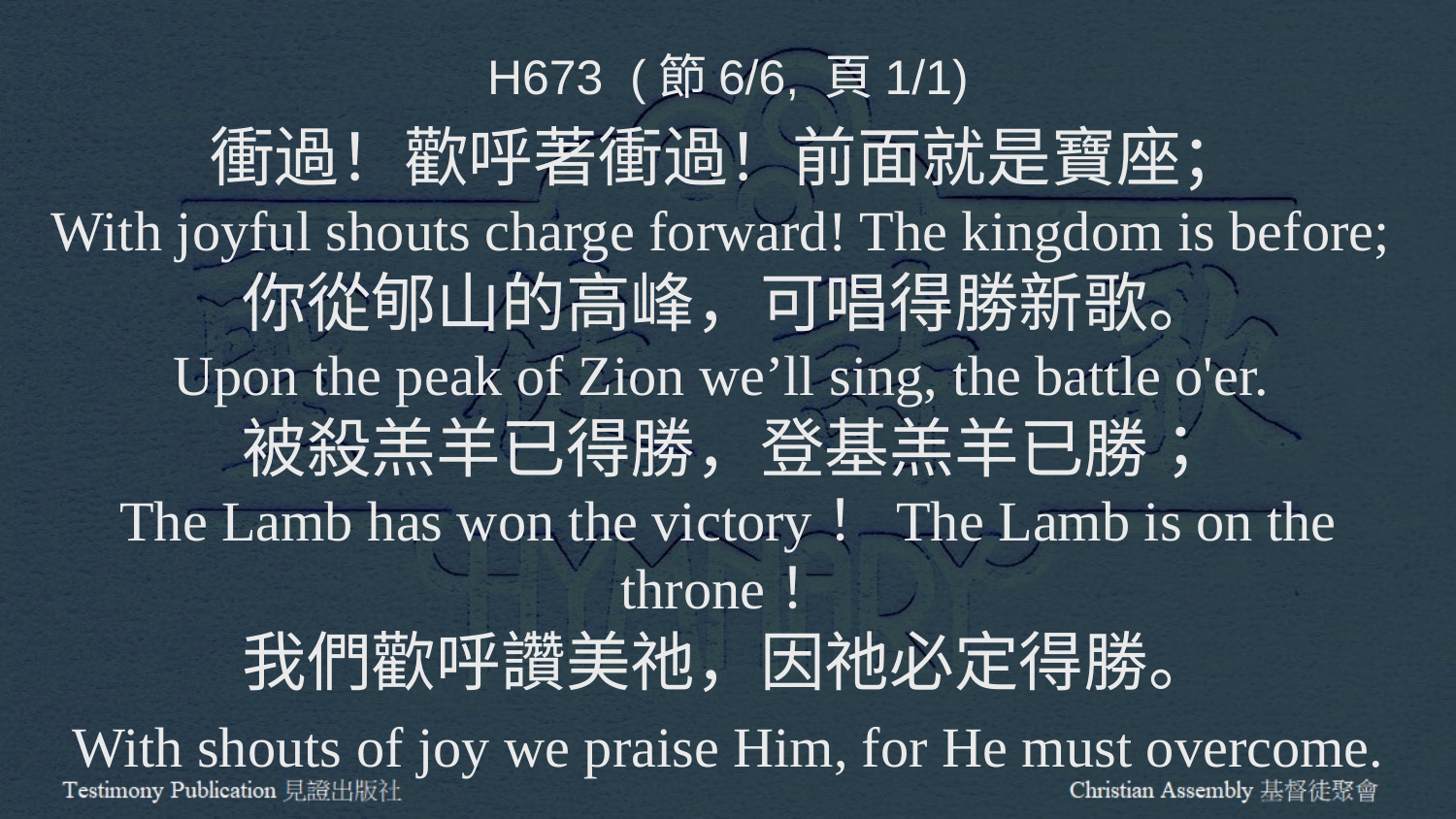

H673  (節6/6, 頁1/1)
衝過！歡呼著衝過！前面就是寶座；
With joyful shouts charge forward! The kingdom is before;
你從郇山的高峰，可唱得勝新歌。
Upon the peak of Zion we’ll sing, the battle o'er.
被殺羔羊已得勝，登基羔羊已勝；
The Lamb has won the victory！The Lamb is on the throne！
我們歡呼讚美祂，因祂必定得勝。
With shouts of joy we praise Him, for He must overcome.